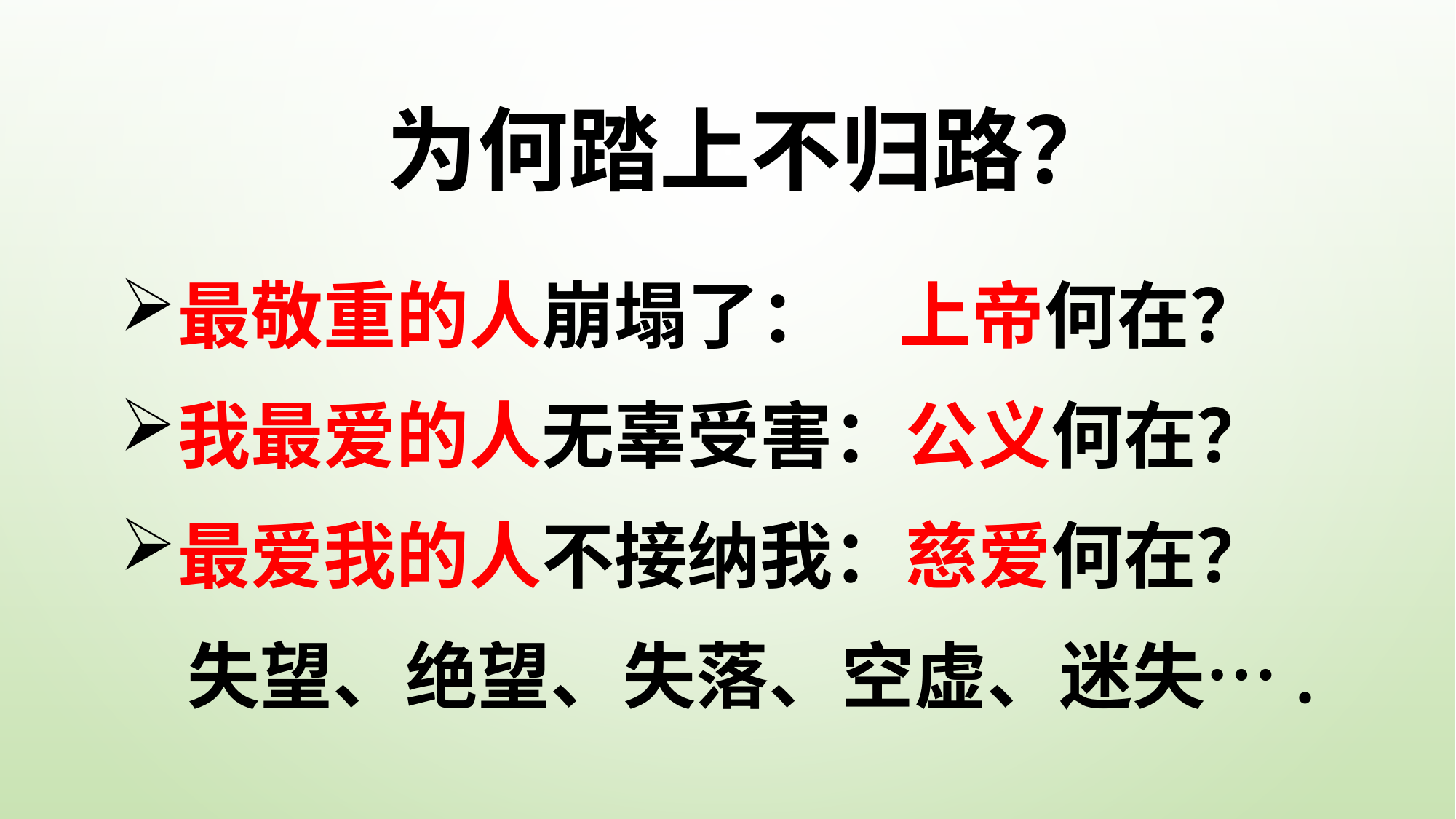

# 为何踏上不归路？
最敬重的人崩塌了：    上帝何在？
我最爱的人无辜受害：公义何在？
最爱我的人不接纳我：慈爱何在？
   失望、绝望、失落、空虚、迷失….